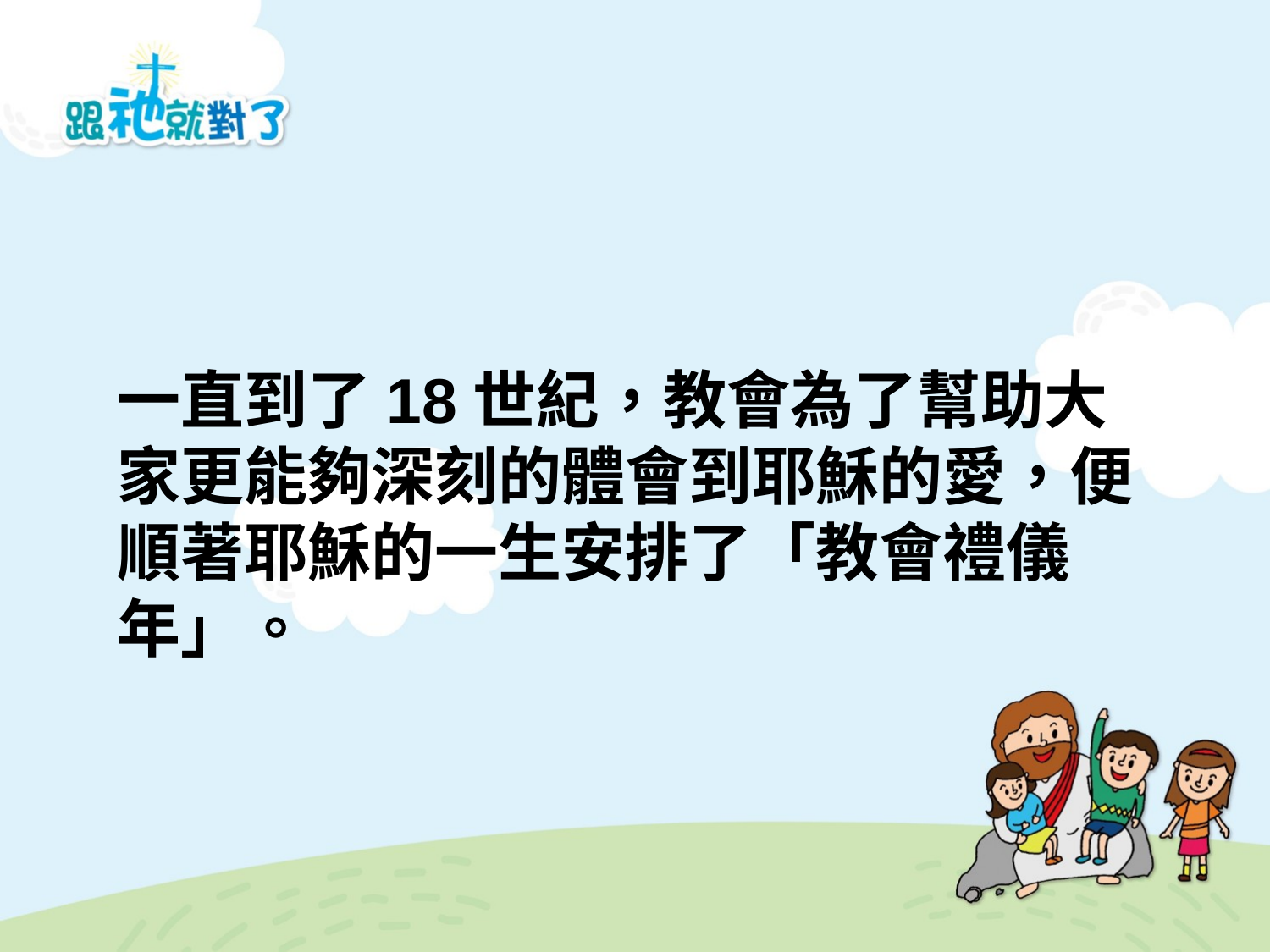

一直到了18世紀，教會為了幫助大家更能夠深刻的體會到耶穌的愛，便順著耶穌的一生安排了「教會禮儀年」。